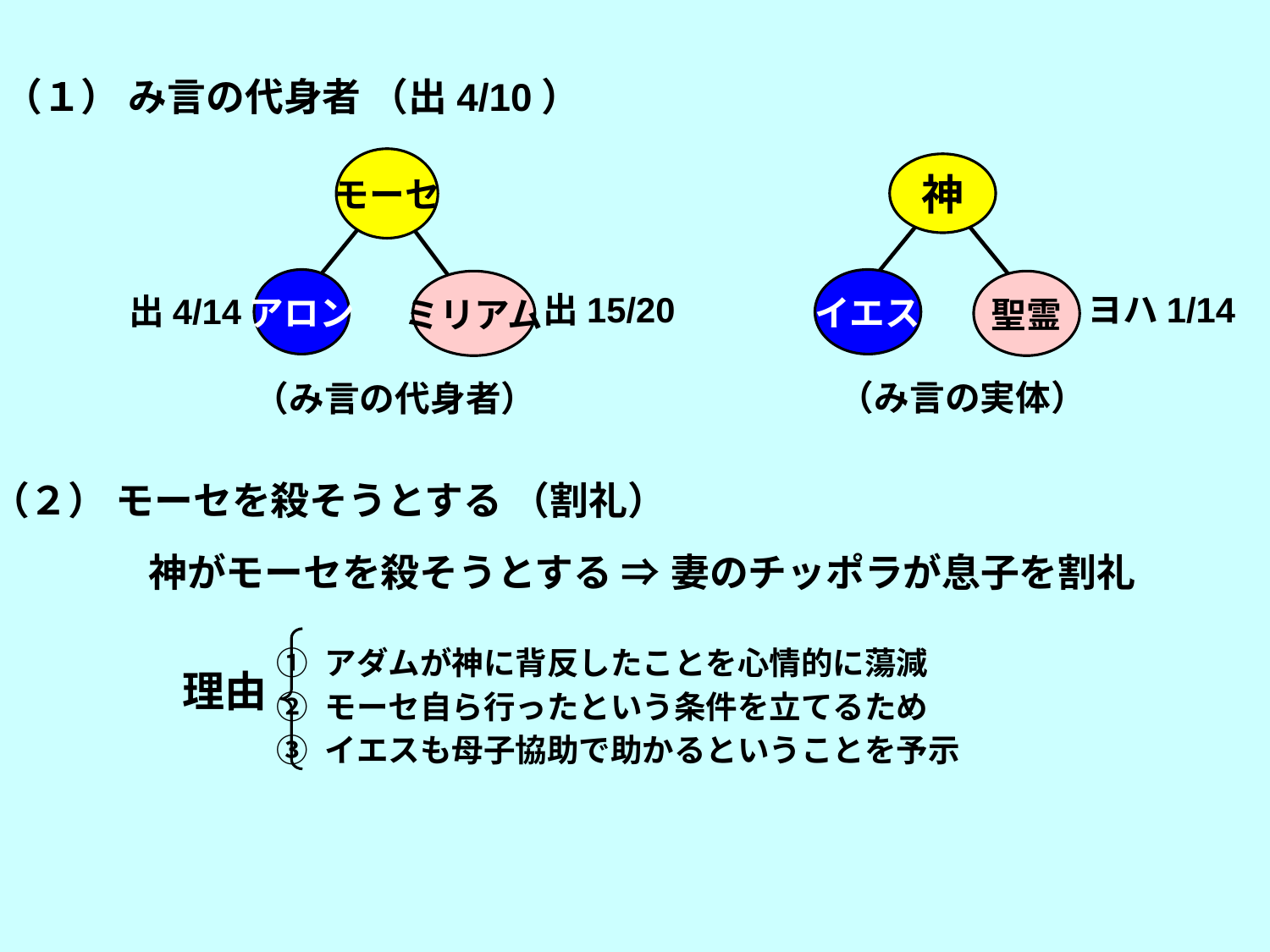

（１） み言の代身者 （出4/10）
モーセ
神

アロン
イエス
ミリアム
聖霊
出15/20
ヨハ1/14
出4/14
（み言の実体）
（み言の代身者）
（２） モーセを殺そうとする （割礼）
神がモーセを殺そうとする ⇒ 妻のチッポラが息子を割礼

① アダムが神に背反したことを心情的に蕩減
② モーセ自ら行ったという条件を立てるため
③ イエスも母子協助で助かるということを予示
理由